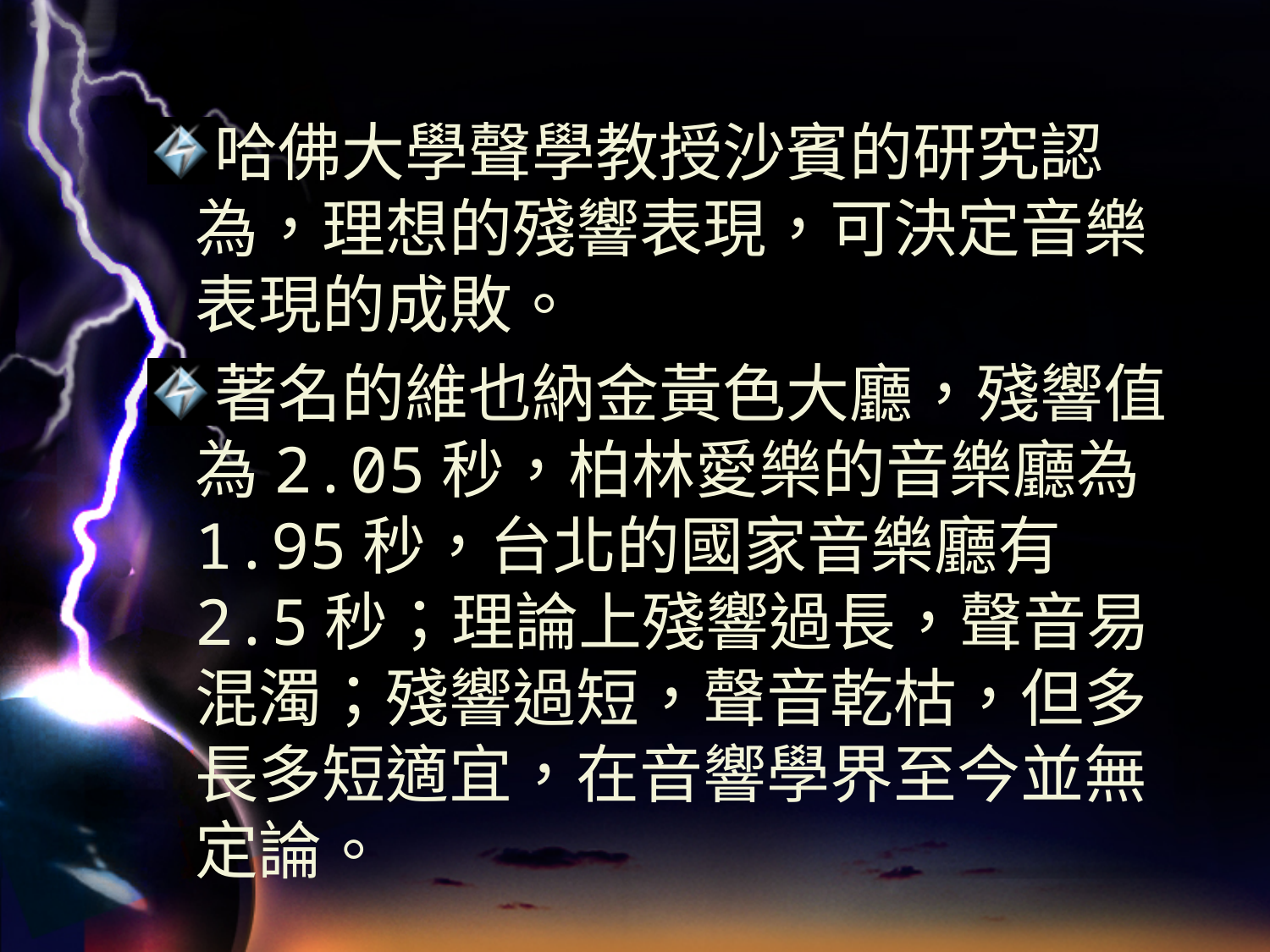

哈佛大學聲學教授沙賓的研究認為，理想的殘響表現，可決定音樂表現的成敗。
著名的維也納金黃色大廳，殘響值為2.05秒，柏林愛樂的音樂廳為1.95秒，台北的國家音樂廳有2.5秒；理論上殘響過長，聲音易混濁；殘響過短，聲音乾枯，但多長多短適宜，在音響學界至今並無定論。